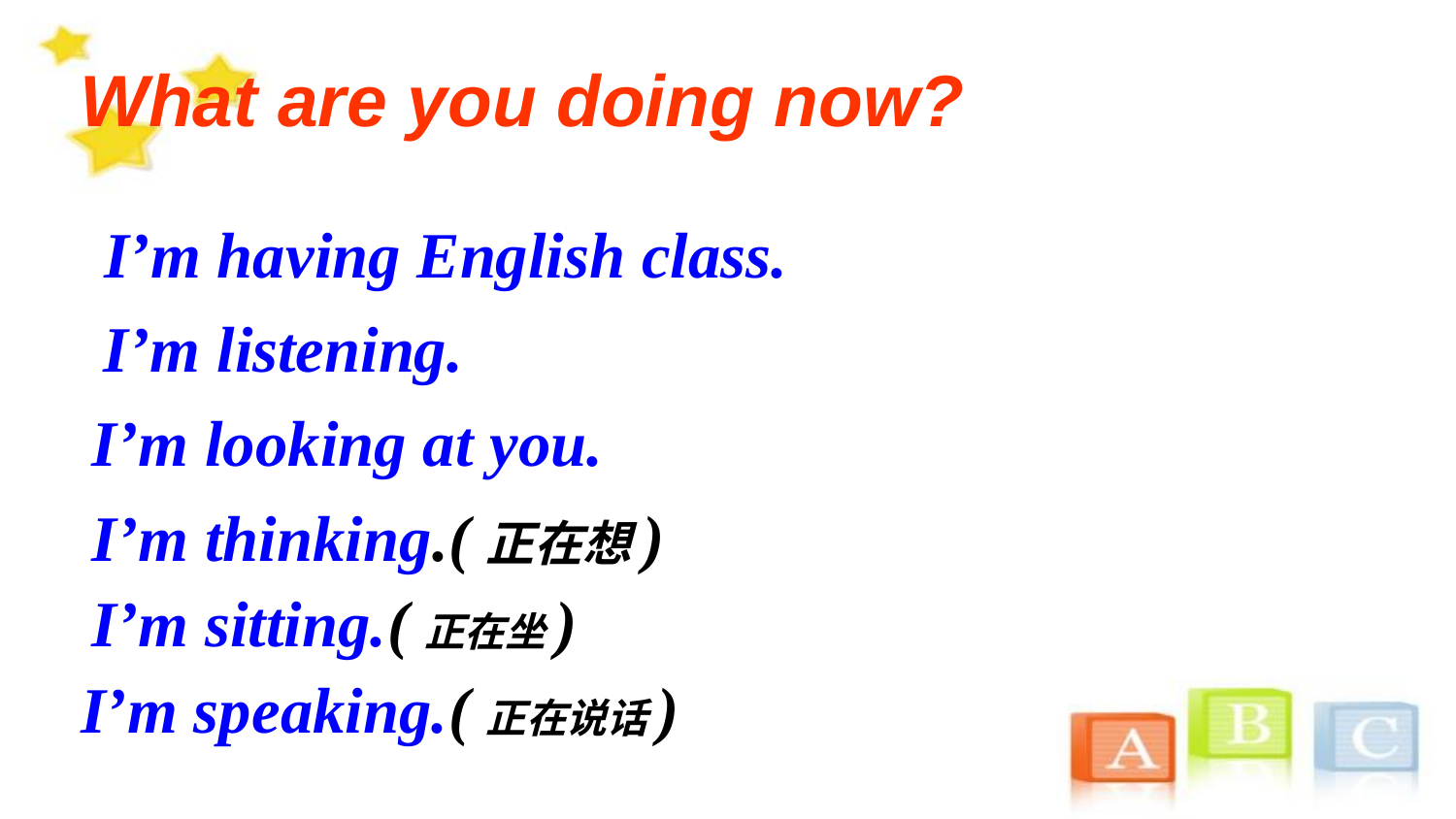

# What are you doing now?
I’m having English class.
I’m listening.
I’m looking at you.
I’m thinking.(正在想)
I’m sitting.(正在坐)
I’m speaking.(正在说话)